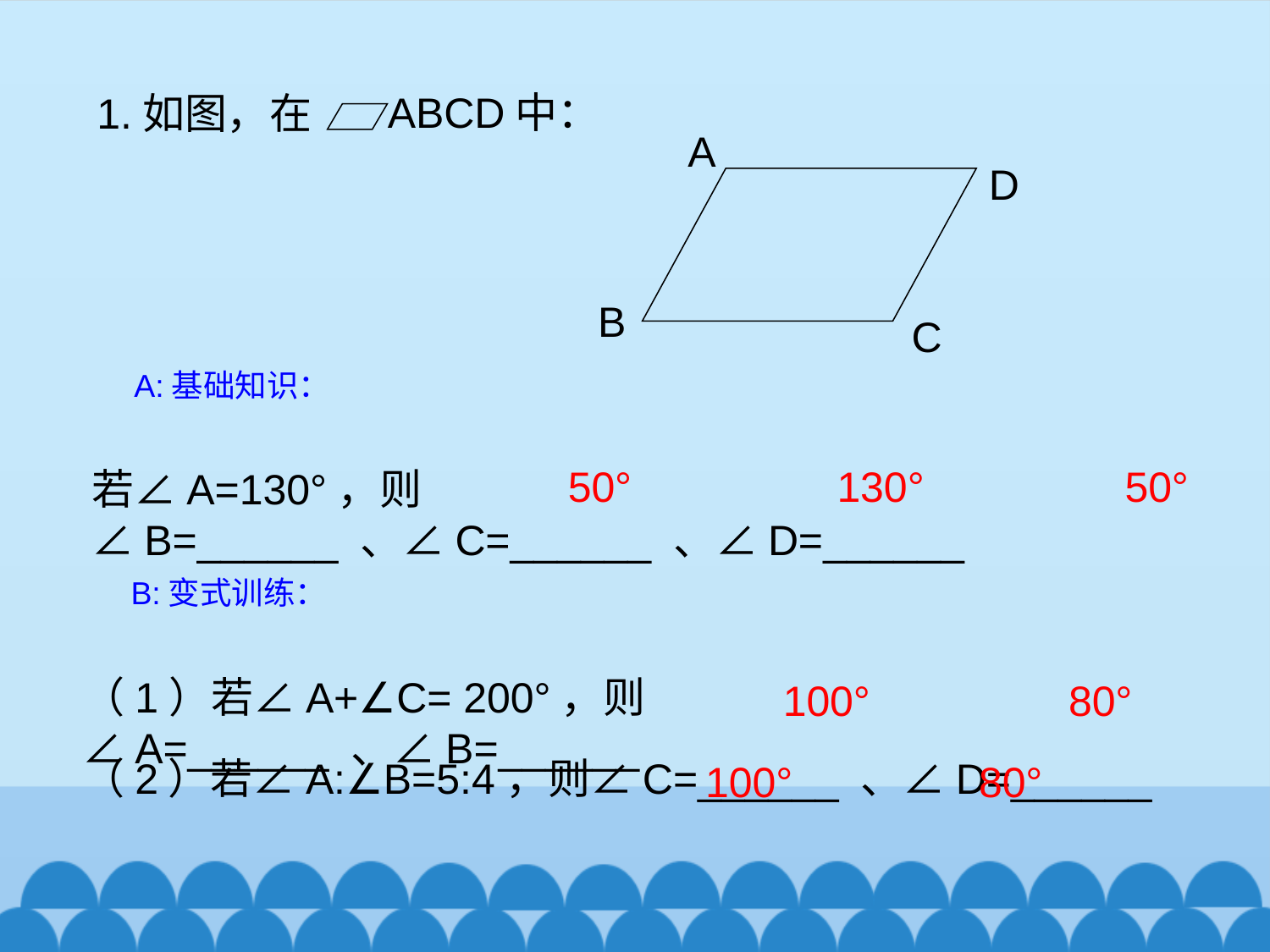

ABCD中：

1.如图，在
A
D

B
C
A:基础知识：
50°
130°
50°
若∠A=130°，则∠B=______ 、∠C=______ 、∠D=______
B:变式训练：
（1）若∠A+∠C= 200°，则∠A=______ 、∠B=______
100°
80°
（2）若∠A:∠B=5:4，则∠C=______ 、∠D=______
100°
80°